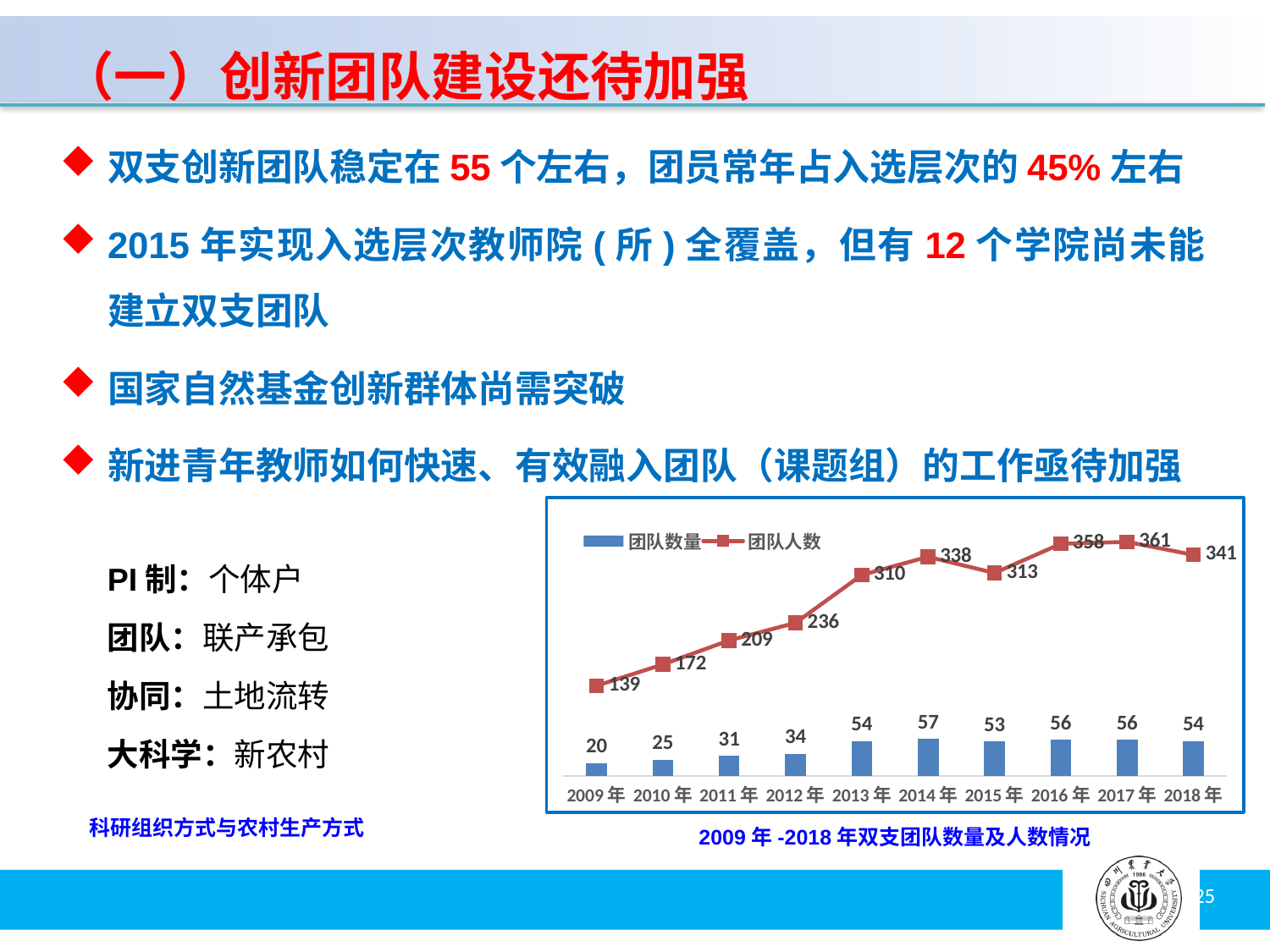

（一）创新团队建设还待加强
双支创新团队稳定在55个左右，团员常年占入选层次的45%左右
2015年实现入选层次教师院(所)全覆盖，但有12个学院尚未能建立双支团队
国家自然基金创新群体尚需突破
新进青年教师如何快速、有效融入团队（课题组）的工作亟待加强

### Chart

| Category | 团队数量 | 团队人数 |
|---|---|---|
| 2009年 | 20.0 | 139.0 |
| 2010年 | 25.0 | 172.0 |
| 2011年 | 31.0 | 209.0 |
| 2012年 | 34.0 | 236.0 |
| 2013年 | 54.0 | 310.0 |
| 2014年 | 57.0 | 338.0 |
| 2015年 | 53.0 | 313.0 |
| 2016年 | 56.0 | 358.0 |
| 2017年 | 56.0 | 361.0 |
| 2018年 | 54.0 | 341.0 |
PI制：个体户
团队：联产承包
协同：土地流转
大科学：新农村
科研组织方式与农村生产方式
2009年-2018年双支团队数量及人数情况